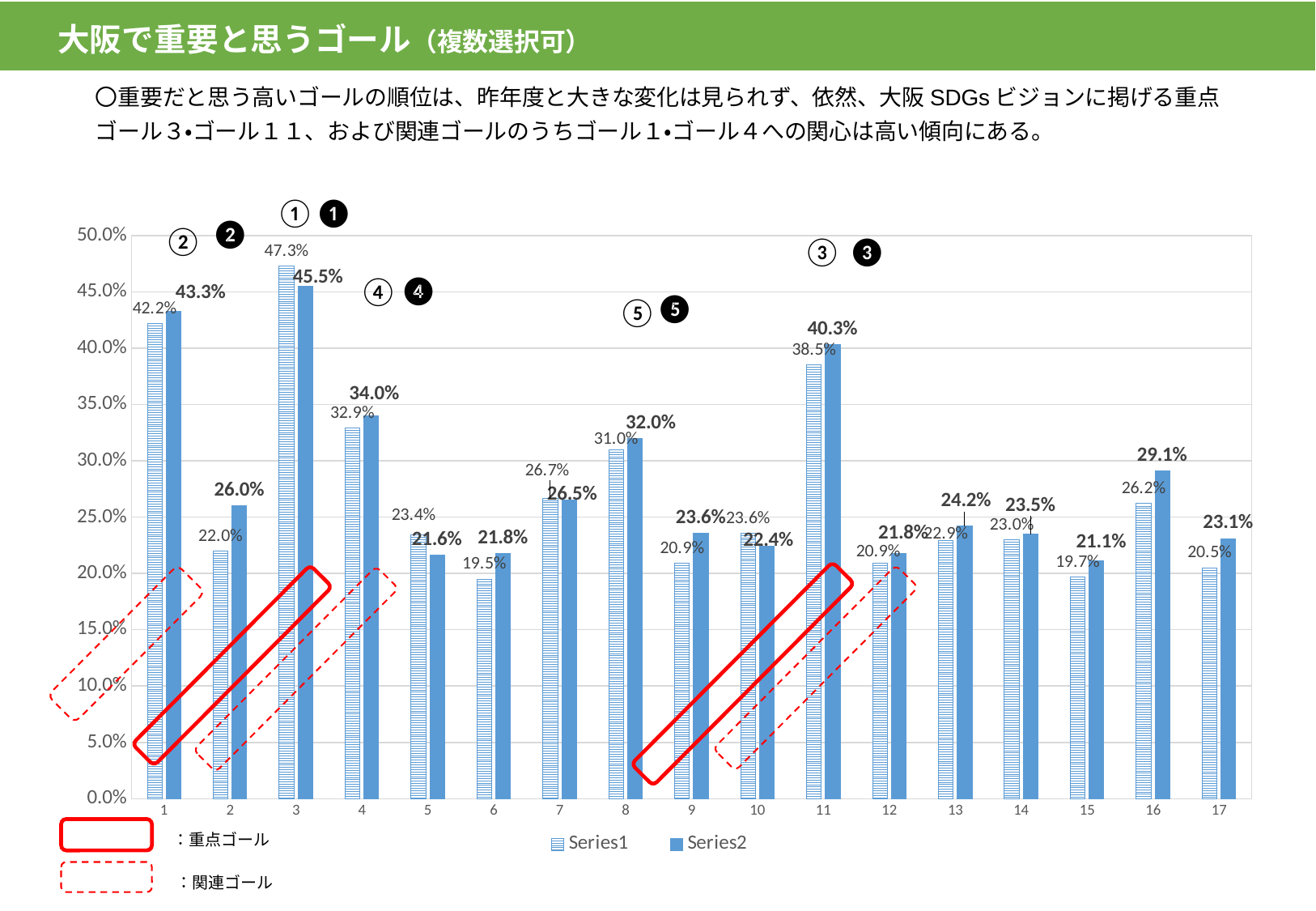

大阪で重要と思うゴール（複数選択可）
〇重要だと思う高いゴールの順位は、昨年度と大きな変化は見られず、依然、大阪SDGsビジョンに掲げる重点ゴール３・ゴール１１、および関連ゴールのうちゴール１・ゴール４への関心は高い傾向にある。
①
❶
❷

### Chart

| Category |  |  |
|---|---|---|
②
③
❸
❹
④
❺
⑤

：重点ゴール
：関連ゴール